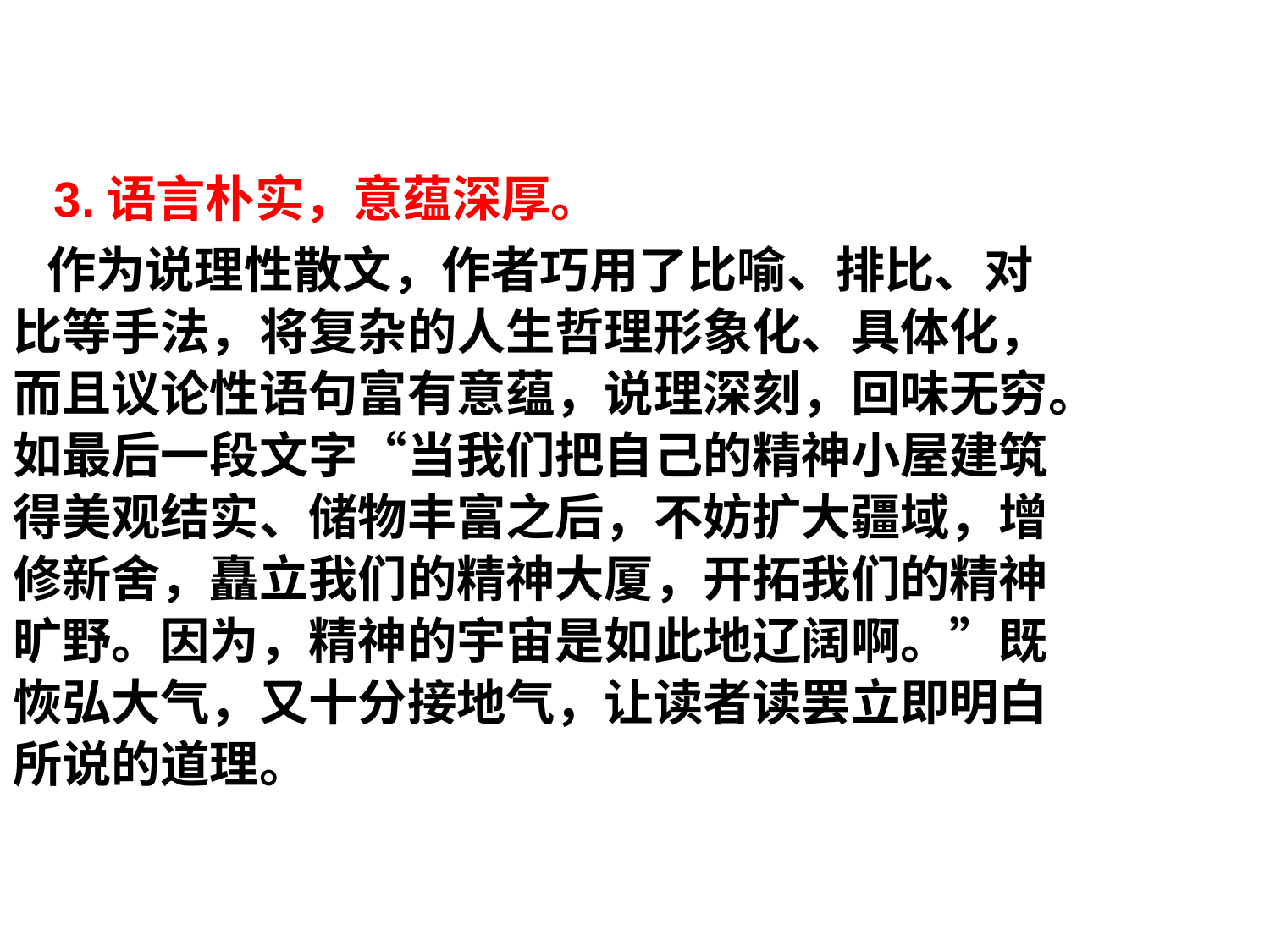

3.语言朴实，意蕴深厚。
  作为说理性散文，作者巧用了比喻、排比、对比等手法，将复杂的人生哲理形象化、具体化，而且议论性语句富有意蕴，说理深刻，回味无穷。如最后一段文字“当我们把自己的精神小屋建筑得美观结实、储物丰富之后，不妨扩大疆域，增修新舍，矗立我们的精神大厦，开拓我们的精神旷野。因为，精神的宇宙是如此地辽阔啊。”既恢弘大气，又十分接地气，让读者读罢立即明白所说的道理。